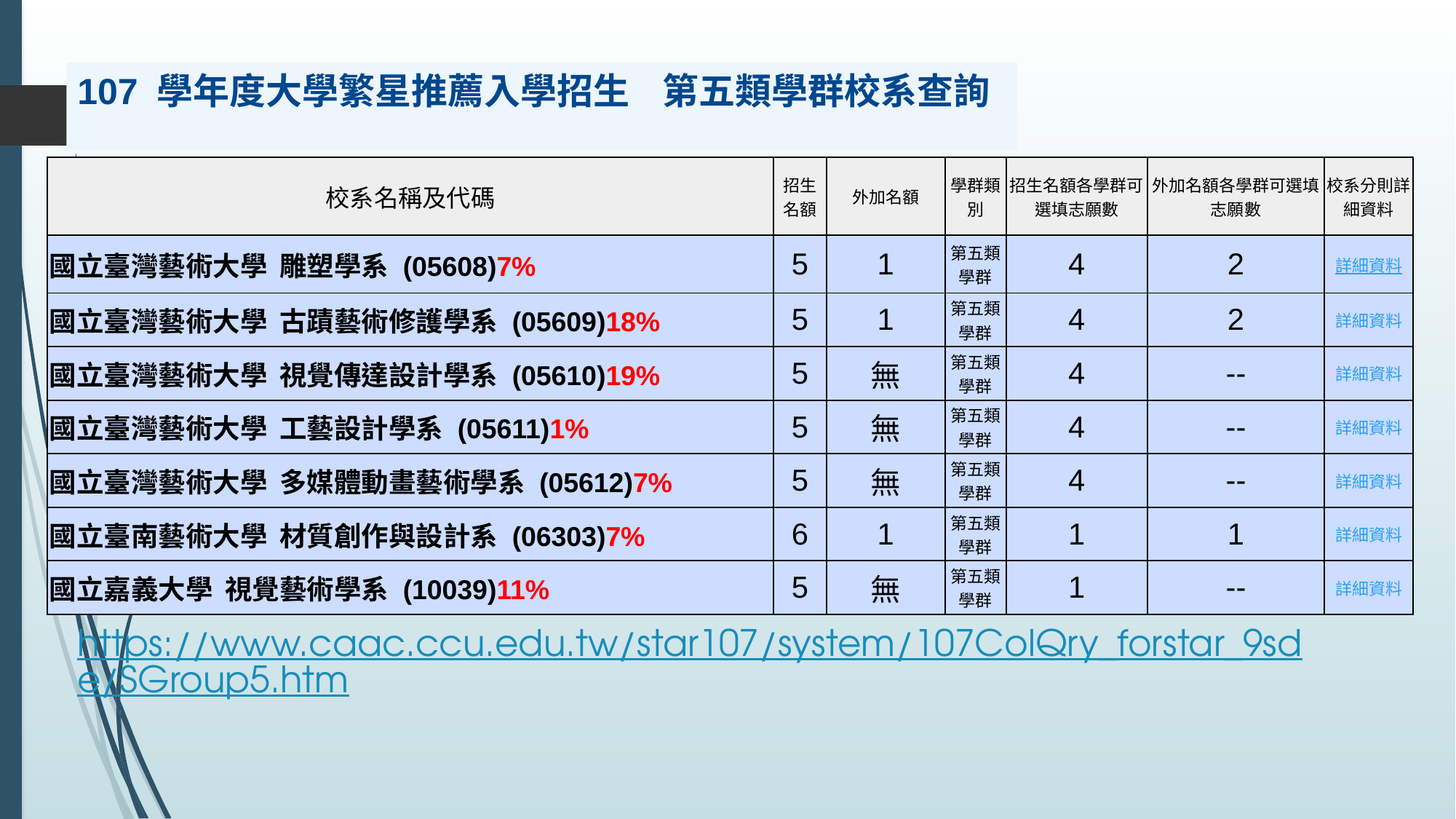

107 學年度大學繁星推薦入學招生    第五類學群校系查詢

>>校系分則查詢結果: 37 筆

| 校系名稱及代碼 | 招生名額 | 外加名額 | 學群類別 | 招生名額各學群可選填志願數 | 外加名額各學群可選填志願數 | 校系分則詳細資料 |
| --- | --- | --- | --- | --- | --- | --- |
| 國立臺灣藝術大學  雕塑學系 (05608)7% | 5 | 1 | 第五類學群 | 4 | 2 | 詳細資料 |
| 國立臺灣藝術大學  古蹟藝術修護學系 (05609)18% | 5 | 1 | 第五類學群 | 4 | 2 | 詳細資料 |
| 國立臺灣藝術大學  視覺傳達設計學系 (05610)19% | 5 | 無 | 第五類學群 | 4 | -- | 詳細資料 |
| 國立臺灣藝術大學  工藝設計學系 (05611)1% | 5 | 無 | 第五類學群 | 4 | -- | 詳細資料 |
| 國立臺灣藝術大學  多媒體動畫藝術學系 (05612)7% | 5 | 無 | 第五類學群 | 4 | -- | 詳細資料 |
| 國立臺南藝術大學  材質創作與設計系 (06303)7% | 6 | 1 | 第五類學群 | 1 | 1 | 詳細資料 |
| 國立嘉義大學  視覺藝術學系 (10039)11% | 5 | 無 | 第五類學群 | 1 | -- | 詳細資料 |
# https://www.caac.ccu.edu.tw/star107/system/107ColQry_forstar_9sde/SGroup5.htm